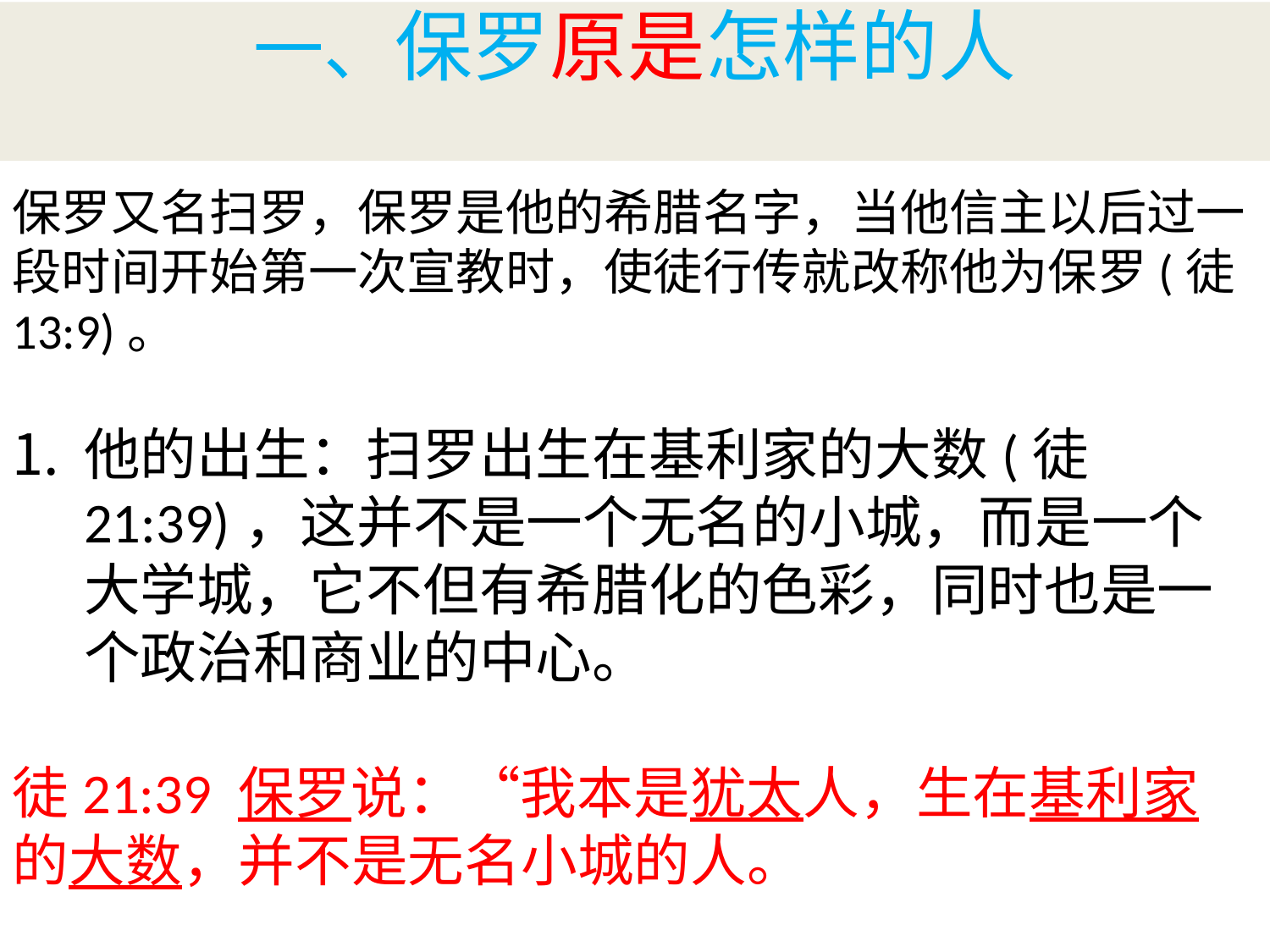

# 一、保罗原是怎样的人
保罗又名扫罗，保罗是他的希腊名字，当他信主以后过一段时间开始第一次宣教时，使徒行传就改称他为保罗(徒13:9)。

他的出生：扫罗出生在基利家的大数(徒21:39)，这并不是一个无名的小城，而是一个大学城，它不但有希腊化的色彩，同时也是一个政治和商业的中心。

徒21:39 保罗说：“我本是犹太人，生在基利家的大数，并不是无名小城的人。